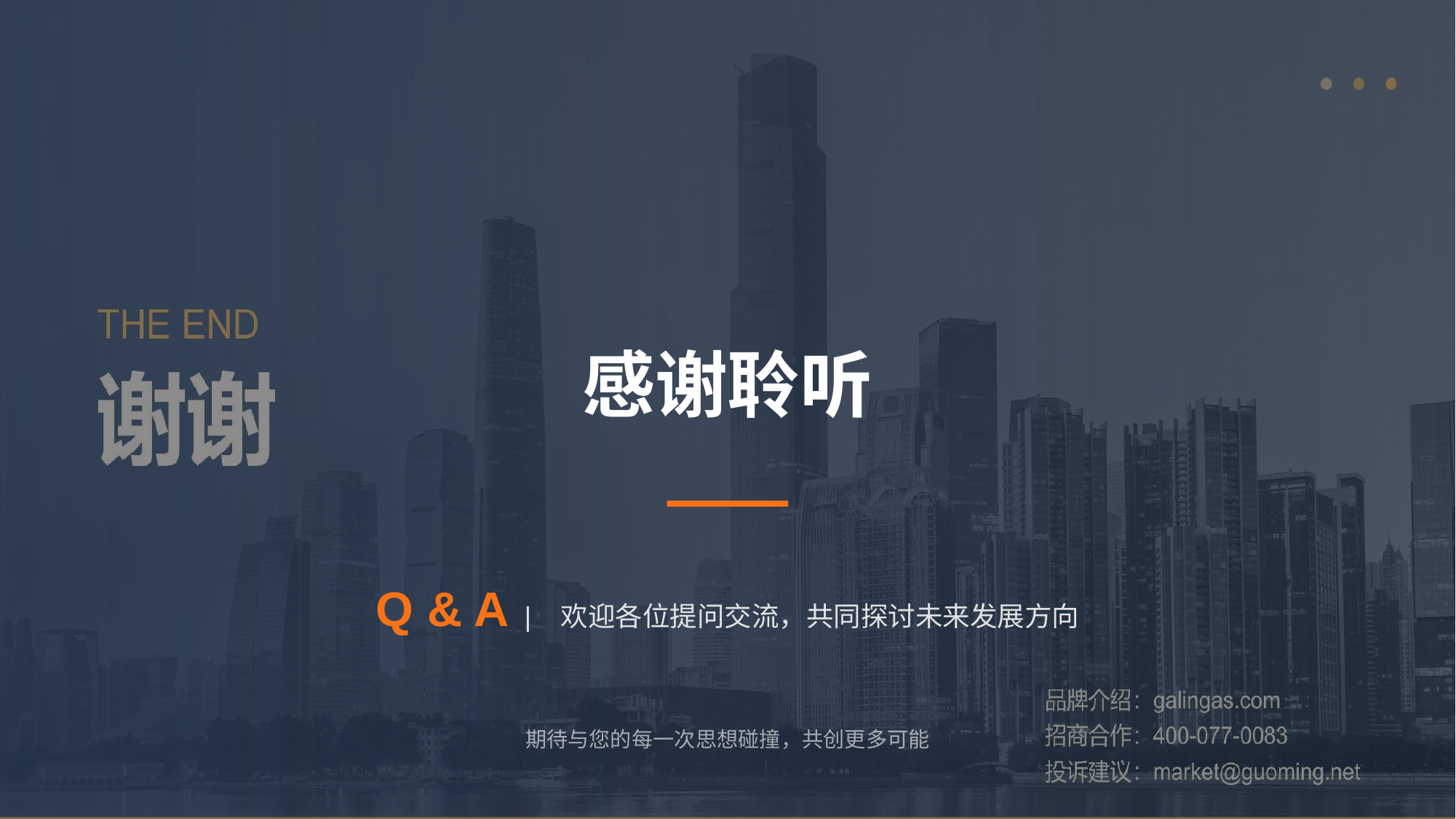

感谢聆听

Q & A  |   欢迎各位提问交流，共同探讨未来发展方向
期待与您的每一次思想碰撞，共创更多可能